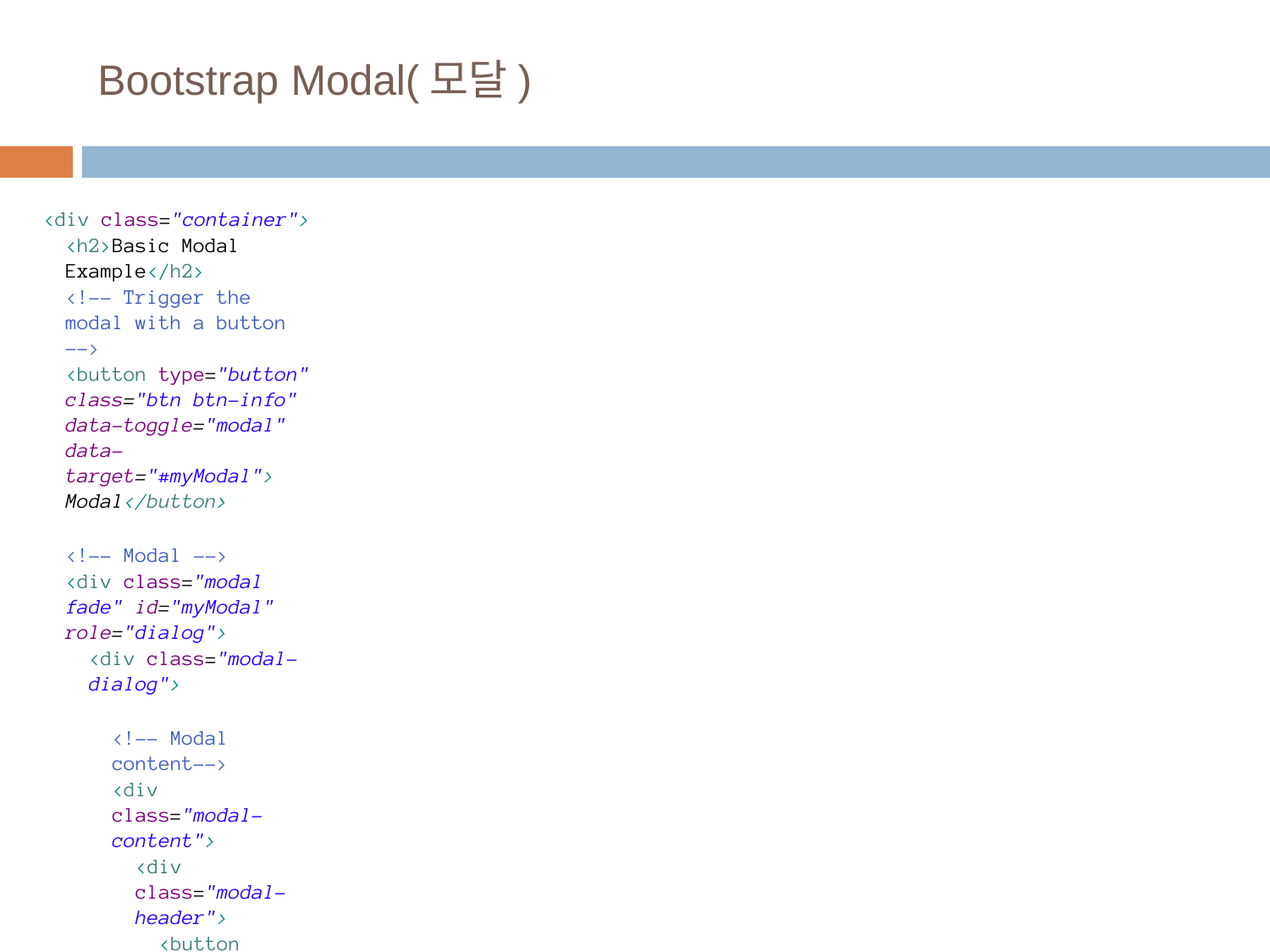

# Bootstrap Modal(모달)
<div class="container">
<h2>Basic Modal Example</h2>
<!-- Trigger the modal with a button -->
<button type="button" class="btn btn-info" data-toggle="modal" data-target="#myModal"> Modal</button>

<!-- Modal -->
<div class="modal fade" id="myModal" role="dialog">
<div class="modal-dialog">

<!-- Modal content-->
<div class="modal-content">
<div class="modal-header">
<button type="button" class="close" data-dismiss="modal">&times;</button>
<h4 class="modal-title">Modal Header</h4>
</div>
<div class="modal-body">
<p>Some text in the modal.</p>
</div>
<div class="modal-footer">
<button type="button" class="btn btn-default" data-dismiss="modal">Close</button>
</div>
</div>

</div>
</div>

</div>